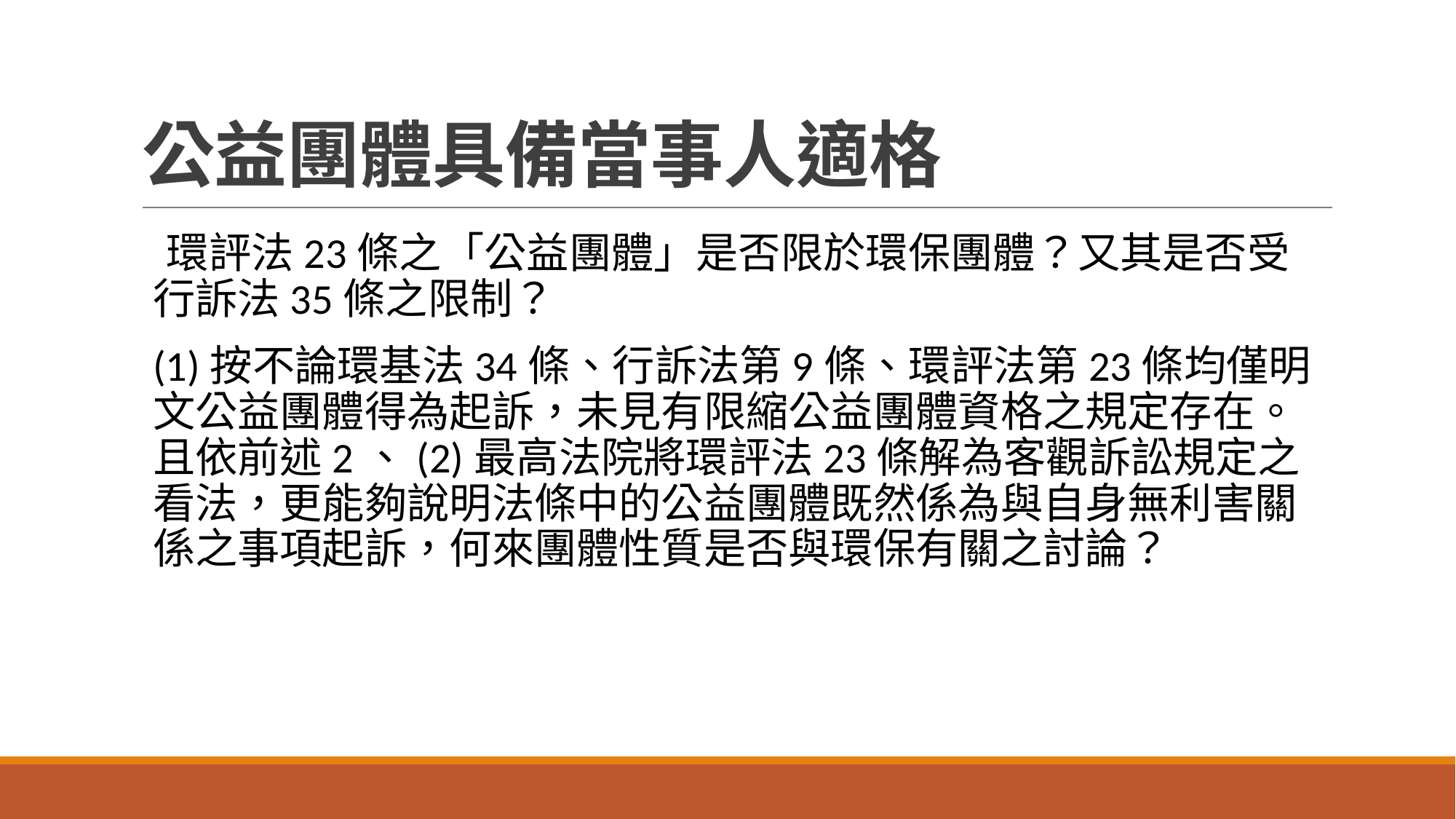

# 公益團體具備當事人適格
環評法23條之「公益團體」是否限於環保團體？又其是否受行訴法35條之限制？
(1)按不論環基法34條、行訴法第9條、環評法第23條均僅明文公益團體得為起訴，未見有限縮公益團體資格之規定存在。且依前述2、(2)最高法院將環評法23條解為客觀訴訟規定之看法，更能夠說明法條中的公益團體既然係為與自身無利害關係之事項起訴，何來團體性質是否與環保有關之討論？